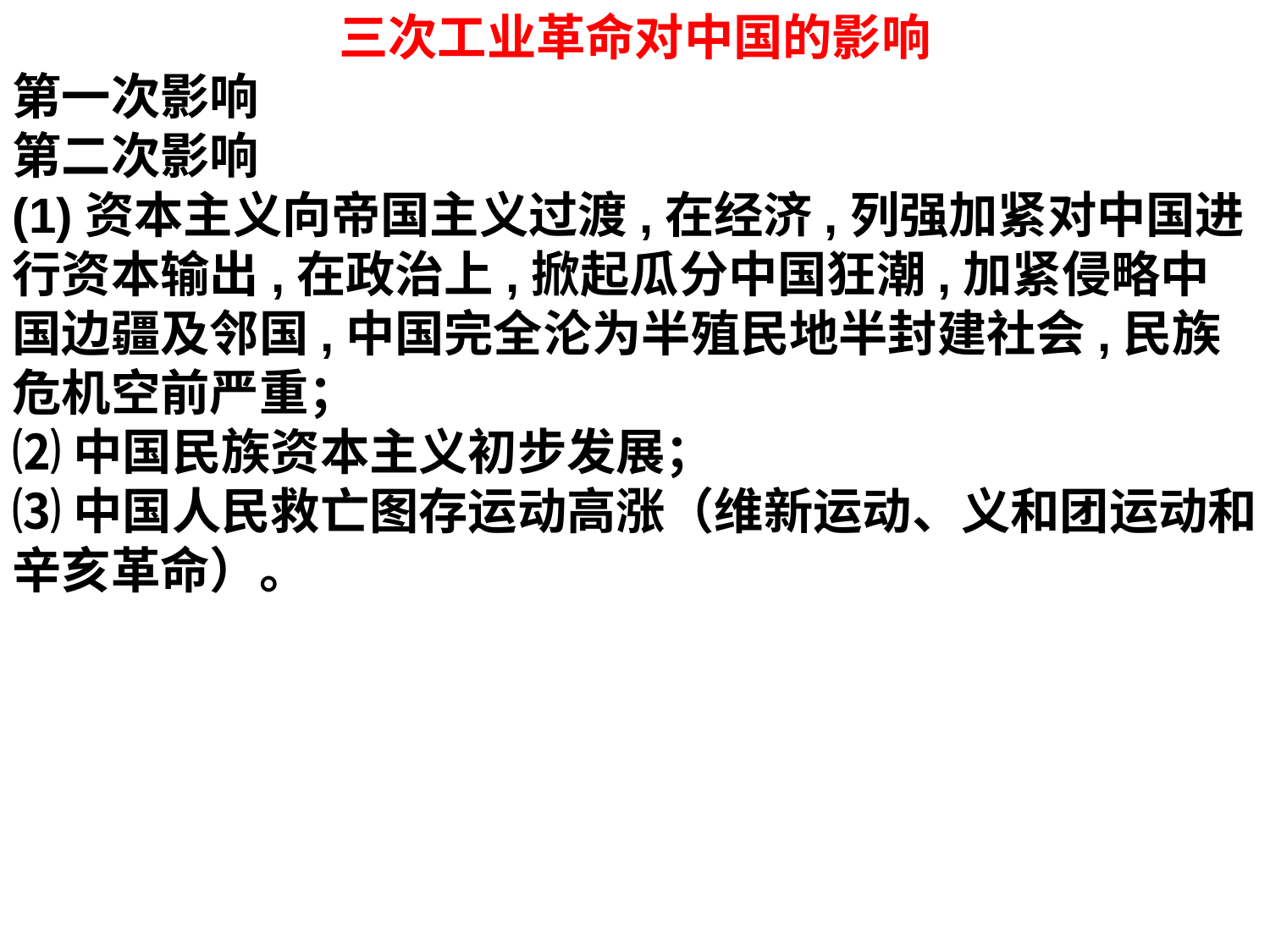

三次工业革命对中国的影响
第一次影响
第二次影响
(1)资本主义向帝国主义过渡,在经济,列强加紧对中国进行资本输出,在政治上,掀起瓜分中国狂潮,加紧侵略中国边疆及邻国,中国完全沦为半殖民地半封建社会,民族危机空前严重；
⑵中国民族资本主义初步发展；
⑶中国人民救亡图存运动高涨（维新运动、义和团运动和辛亥革命）。